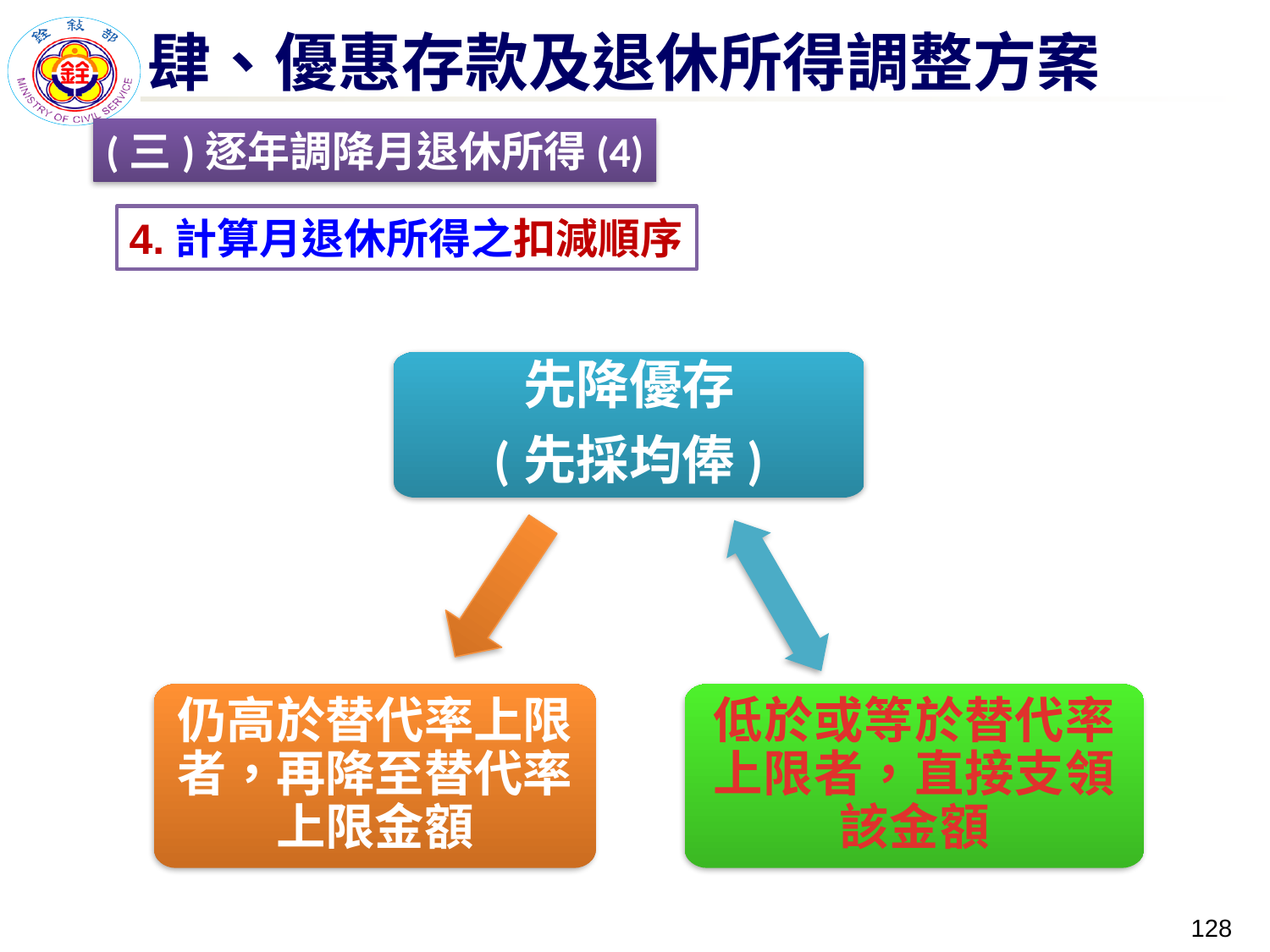

肆、優惠存款及退休所得調整方案
(三)逐年調降月退休所得(4)
4.計算月退休所得之扣減順序
先降優存
(先採均俸)

仍高於替代率上限者，再降至替代率上限金額
低於或等於替代率上限者，直接支領該金額
128